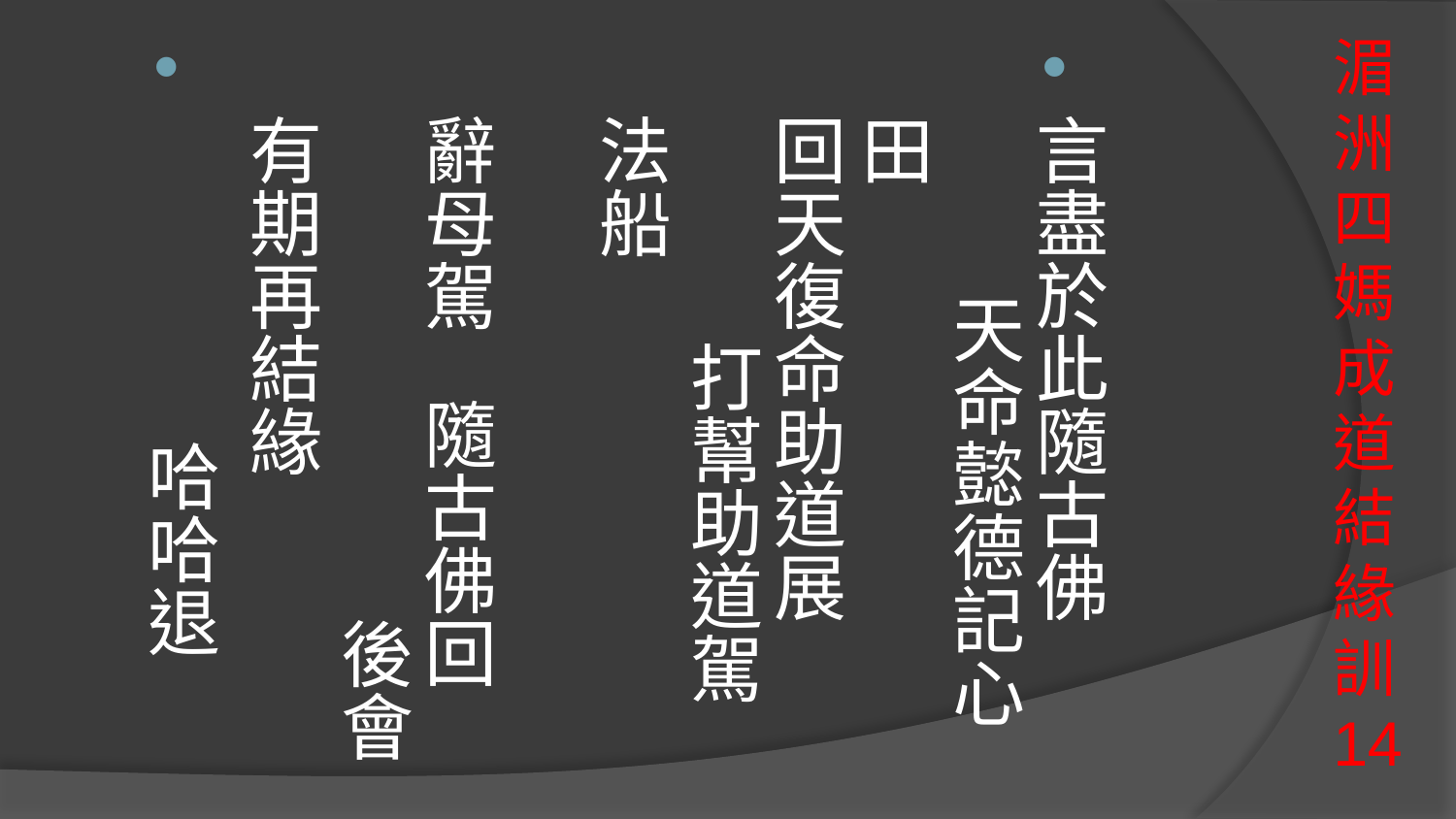

# 湄洲四媽成道結緣訓14
言盡於此隨古佛　　            天命懿德記心田
回天復命助道展　　               打幫助道駕法船
辭母駕    隨古佛回　                                後會有期再結緣
                   哈哈退